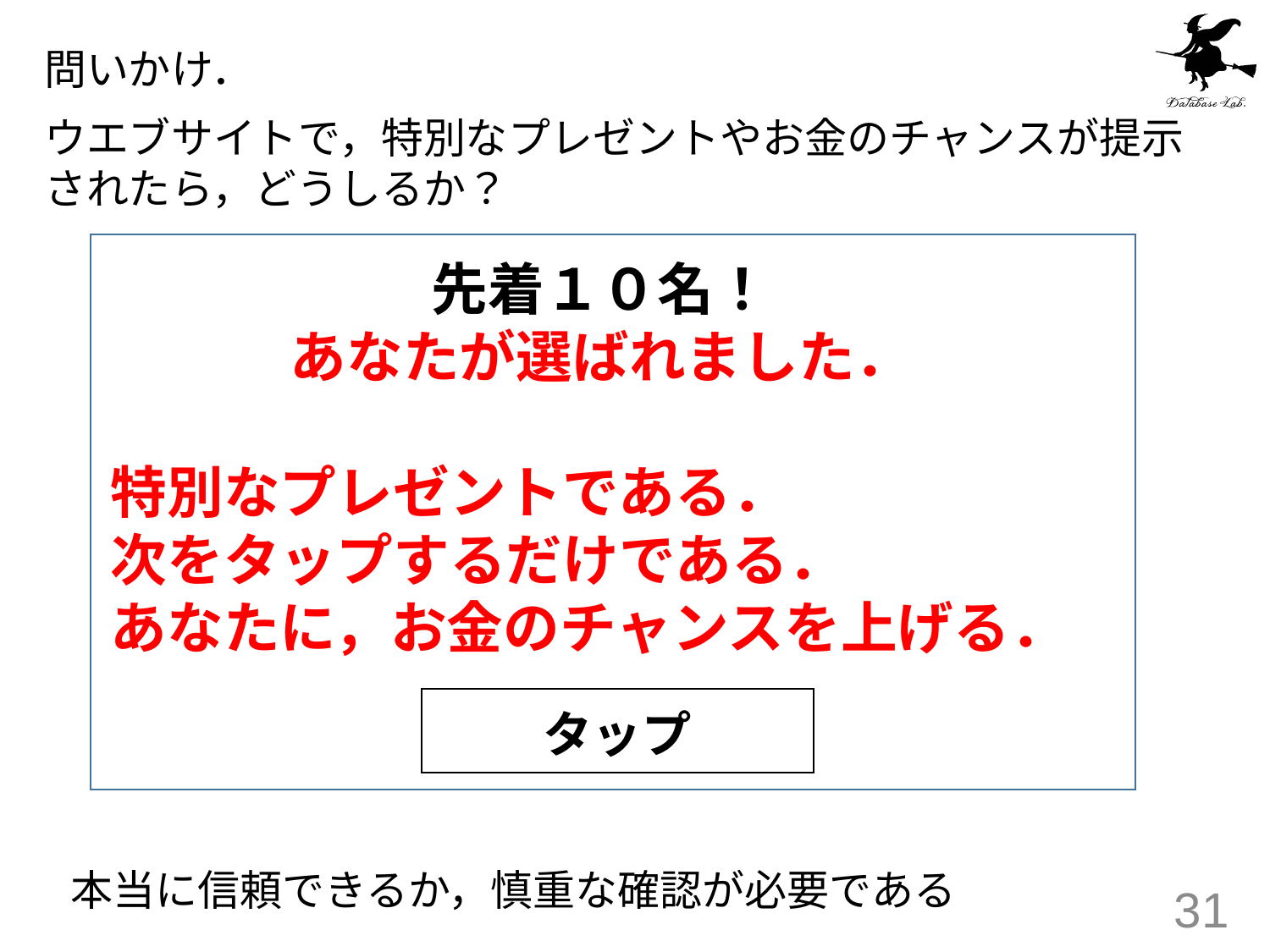

問いかけ．
ウエブサイトで，特別なプレゼントやお金のチャンスが提示されたら，どうしるか？

先着１０名！
あなたが選ばれました．

特別なプレゼントである．
次をタップするだけである．
あなたに，お金のチャンスを上げる．

タップ
本当に信頼できるか，慎重な確認が必要である
31